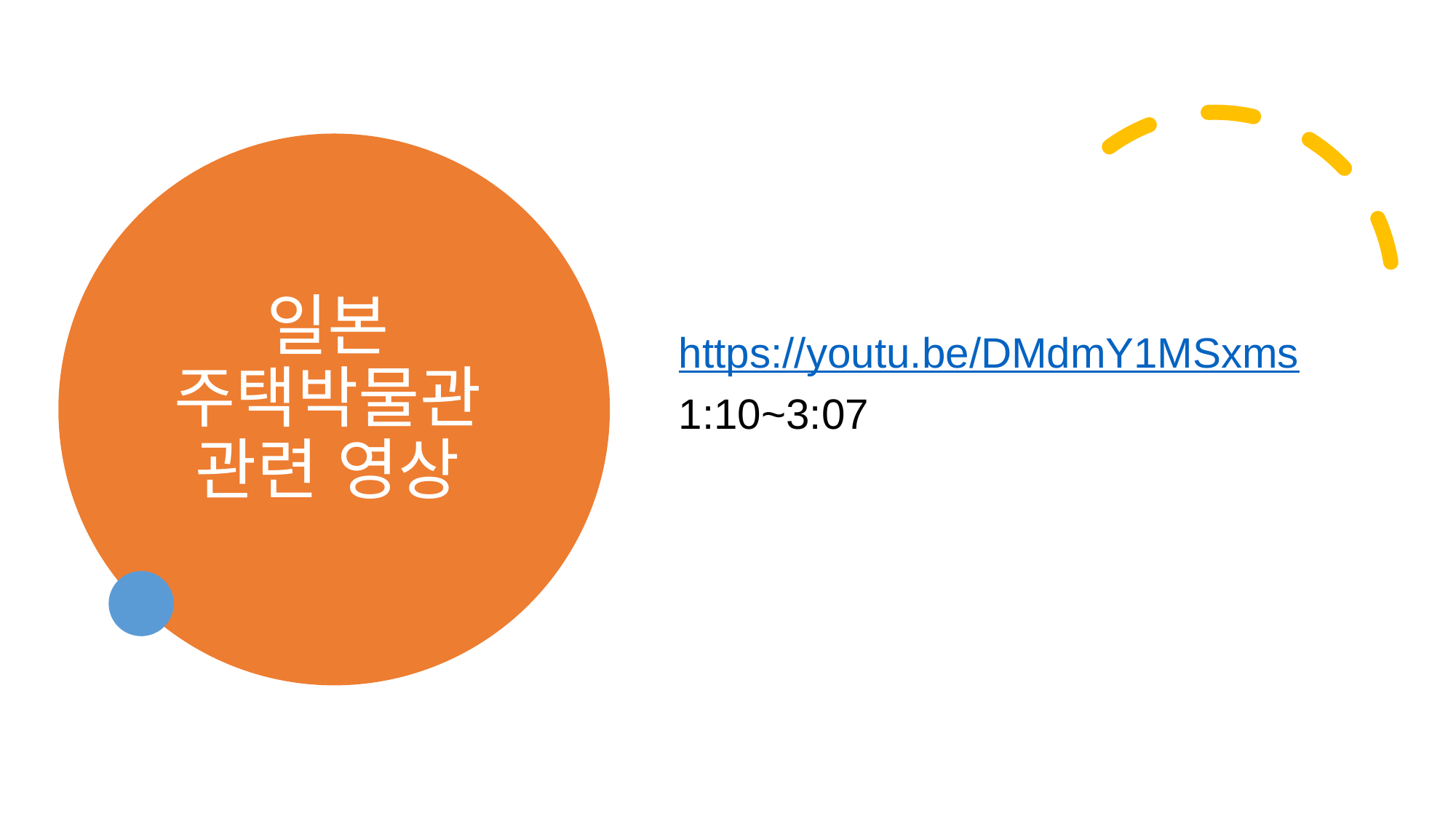

# 일본 주택박물관 관련 영상
https://youtu.be/DMdmY1MSxms
1:10~3:07